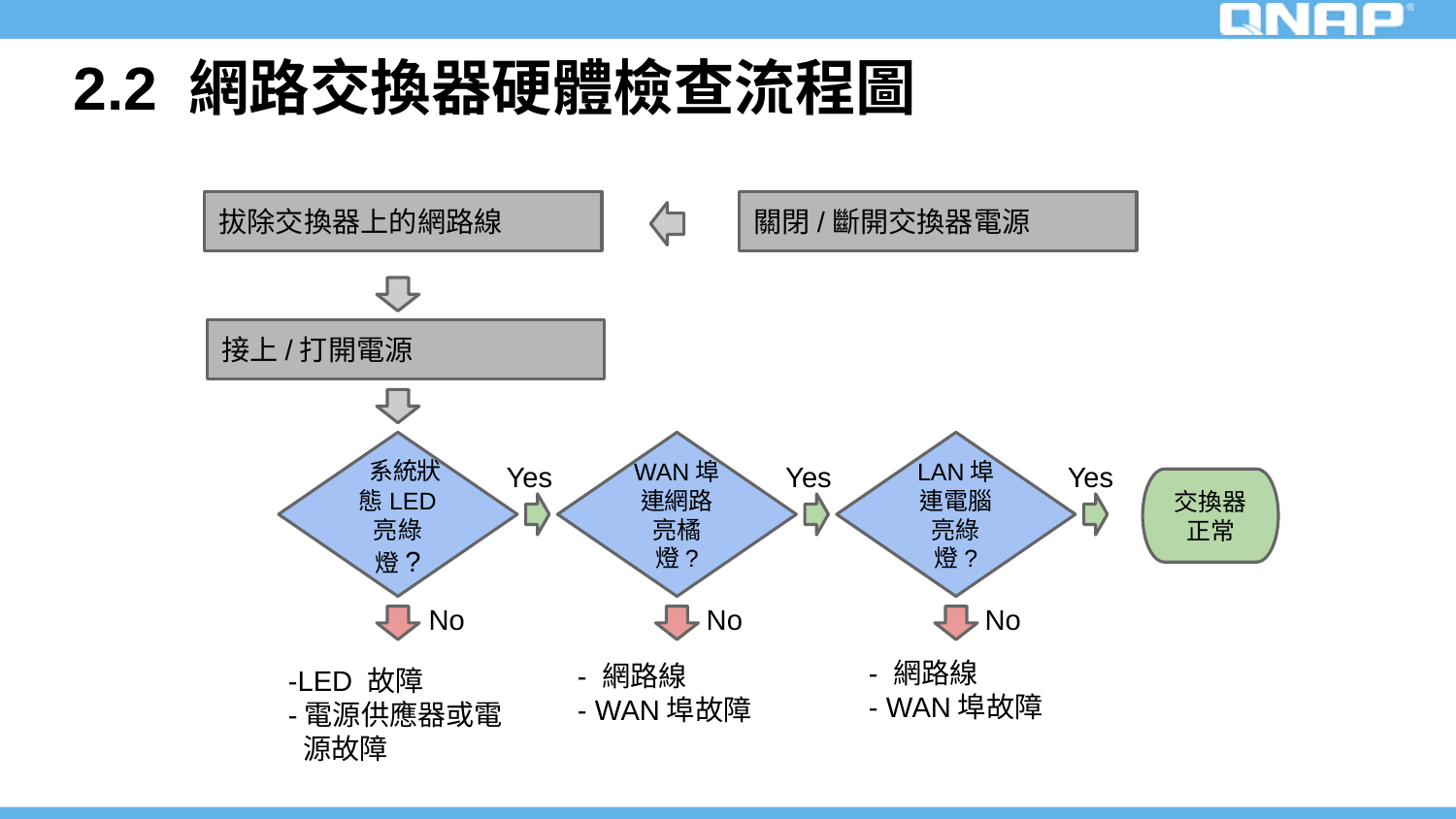

# 2.2 網路交換器硬體檢查流程圖
拔除交換器上的網路線
關閉/斷開交換器電源

接上/打開電源

 系統狀態LED 亮綠燈?
WAN埠連網路亮橘燈?
LAN埠連電腦亮綠燈?
Yes
Yes
Yes
交換器 正常

No
No
No

- 網路線
- WAN埠故障
- 網路線
- WAN埠故障
-LED 故障
-電源供應器或電
 源故障